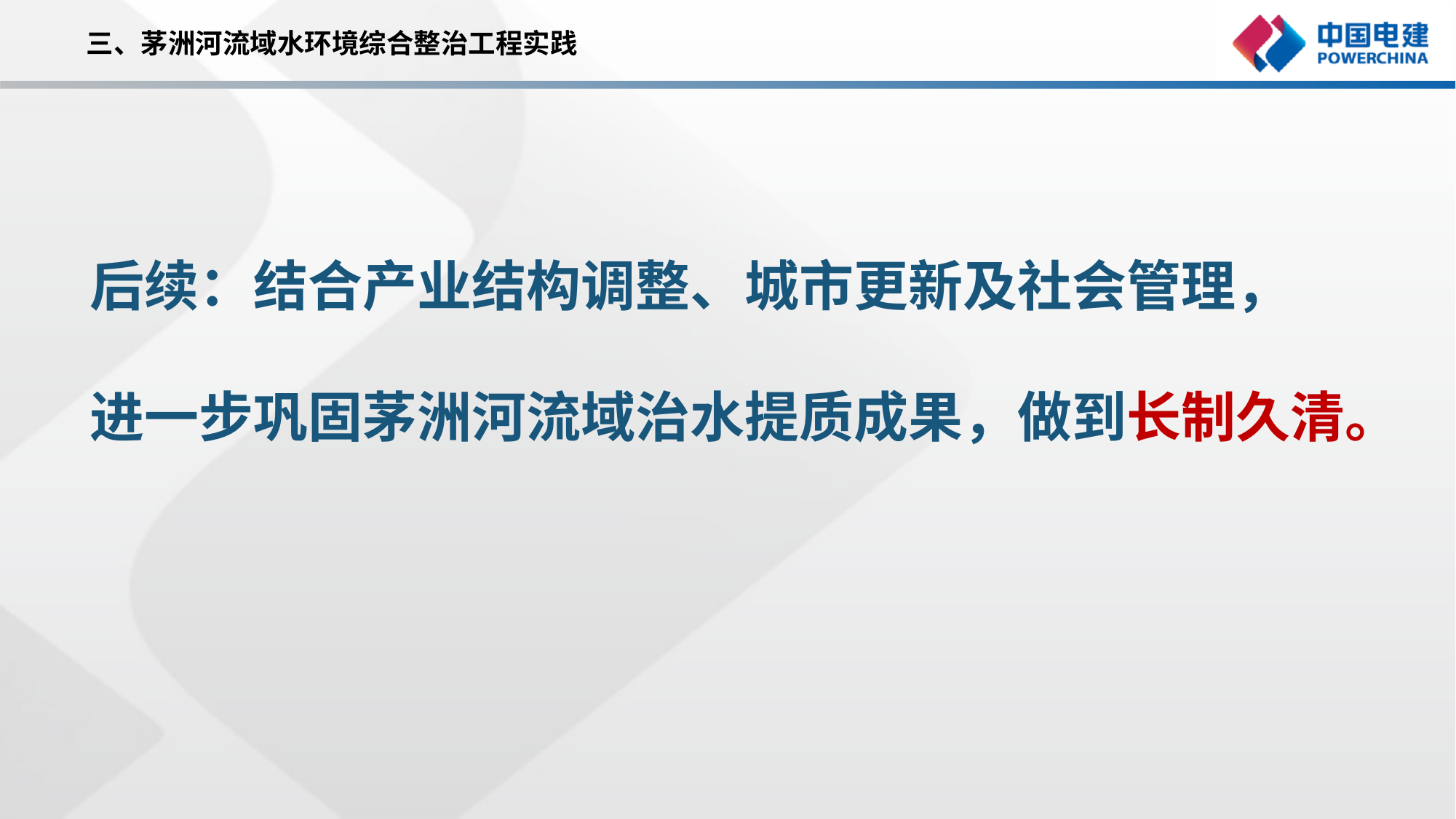

三、茅洲河流域水环境综合整治工程实践
后续：结合产业结构调整、城市更新及社会管理，

进一步巩固茅洲河流域治水提质成果，做到长制久清。